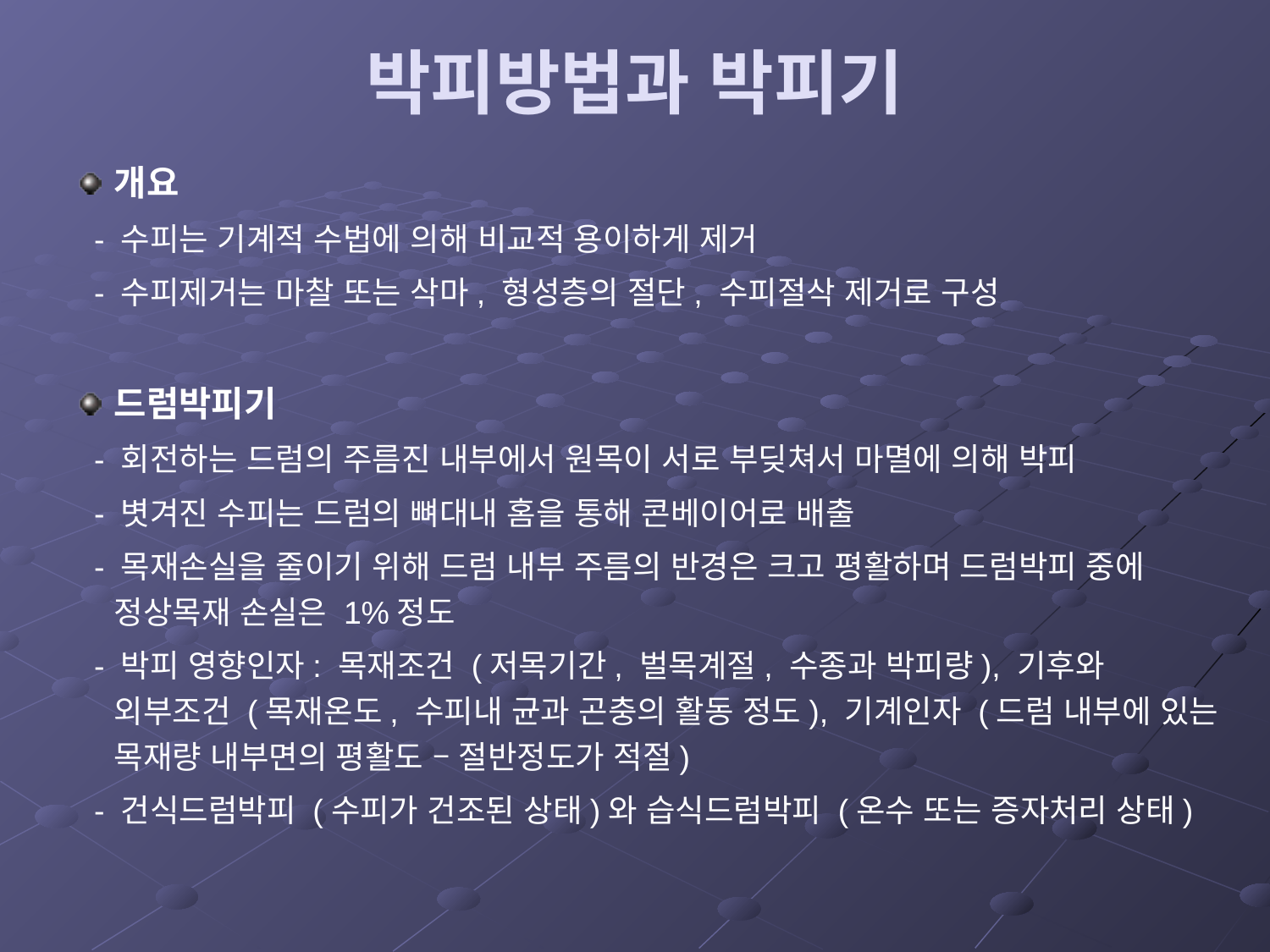

# 박피방법과 박피기
개요
  - 수피는 기계적 수법에 의해 비교적 용이하게 제거
  - 수피제거는 마찰 또는 삭마, 형성층의 절단, 수피절삭 제거로 구성

드럼박피기
  - 회전하는 드럼의 주름진 내부에서 원목이 서로 부딪쳐서 마멸에 의해 박피
  - 볏겨진 수피는 드럼의 뼈대내 홈을 통해 콘베이어로 배출
  - 목재손실을 줄이기 위해 드럼 내부 주름의 반경은 크고 평활하며 드럼박피 중에 정상목재 손실은 1%정도
  - 박피 영향인자: 목재조건 (저목기간, 벌목계절, 수종과 박피량), 기후와 외부조건 (목재온도, 수피내 균과 곤충의 활동 정도), 기계인자 (드럼 내부에 있는 목재량 내부면의 평활도 – 절반정도가 적절)
  - 건식드럼박피 (수피가 건조된 상태)와 습식드럼박피 (온수 또는 증자처리 상태)